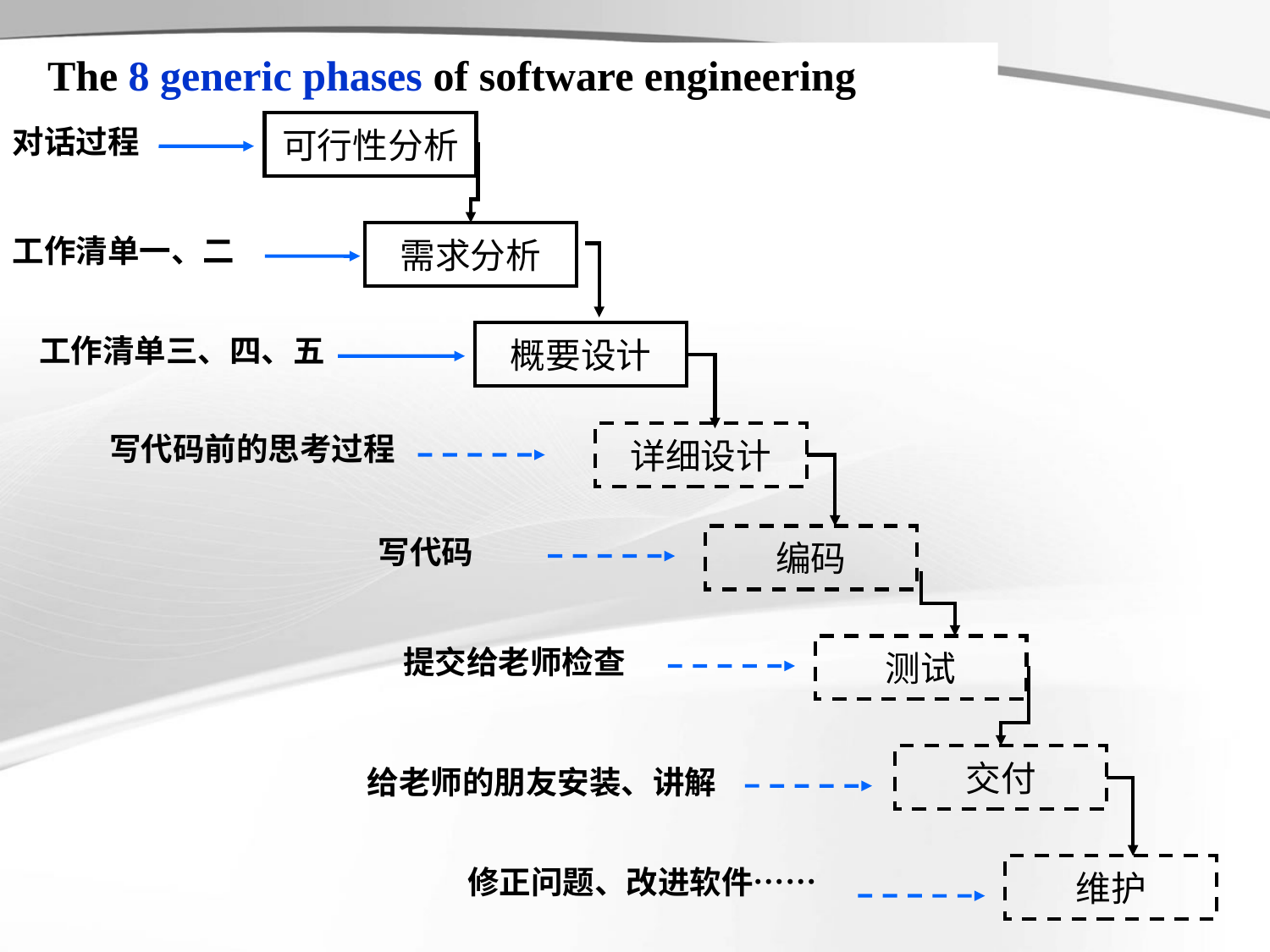

The 8 generic phases of software engineering
可行性分析
对话过程

需求分析
工作清单一、二

概要设计
工作清单三、四、五

写代码前的思考过程
详细设计

写代码
编码

提交给老师检查
测试

交付
给老师的朋友安装、讲解

修正问题、改进软件……
维护